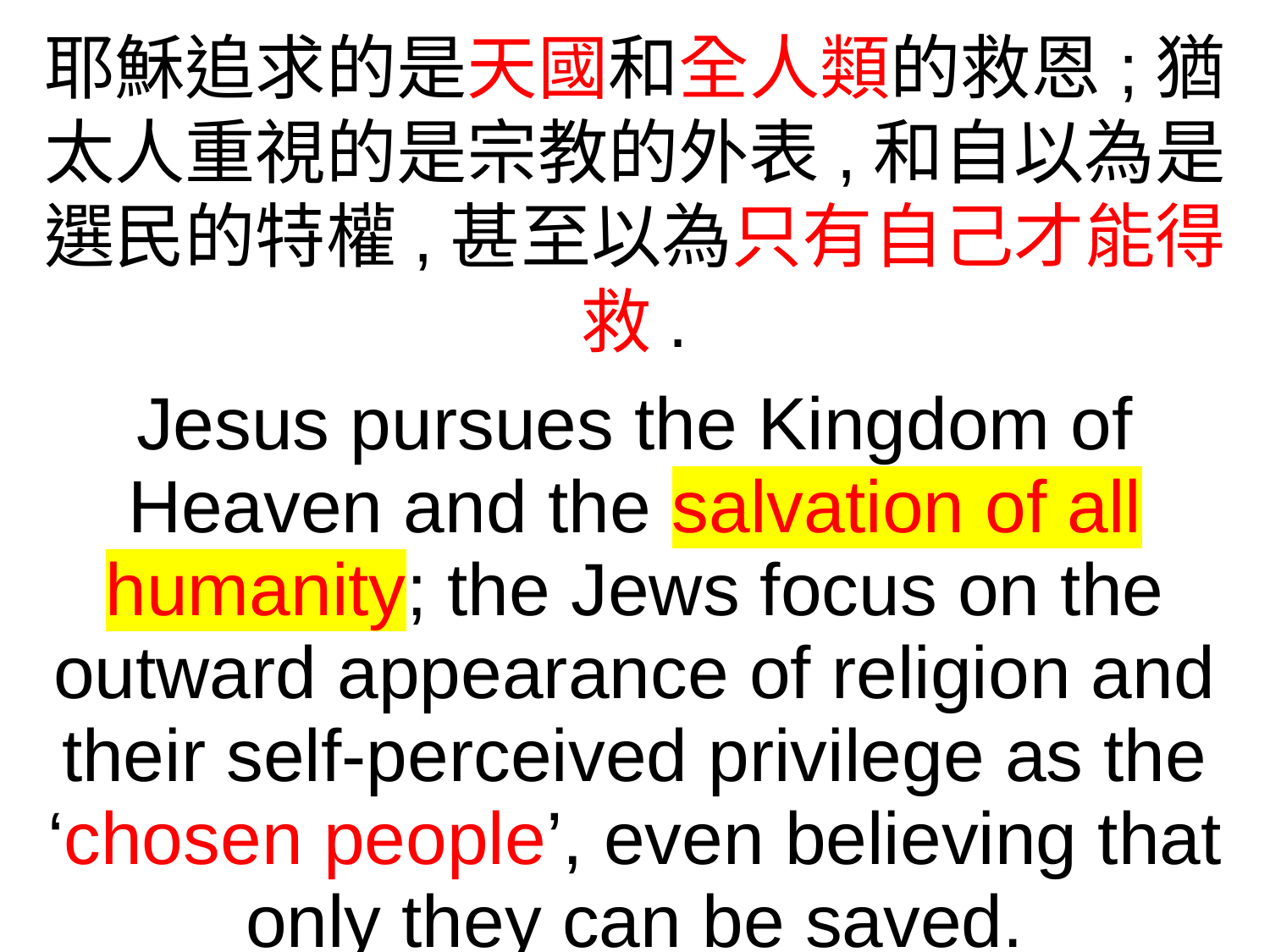

耶穌追求的是天國和全人類的救恩;猶太人重視的是宗教的外表,和自以為是選民的特權,甚至以為只有自己才能得救.
Jesus pursues the Kingdom of Heaven and the salvation of all humanity; the Jews focus on the outward appearance of religion and their self-perceived privilege as the ‘chosen people’, even believing that only they can be saved.